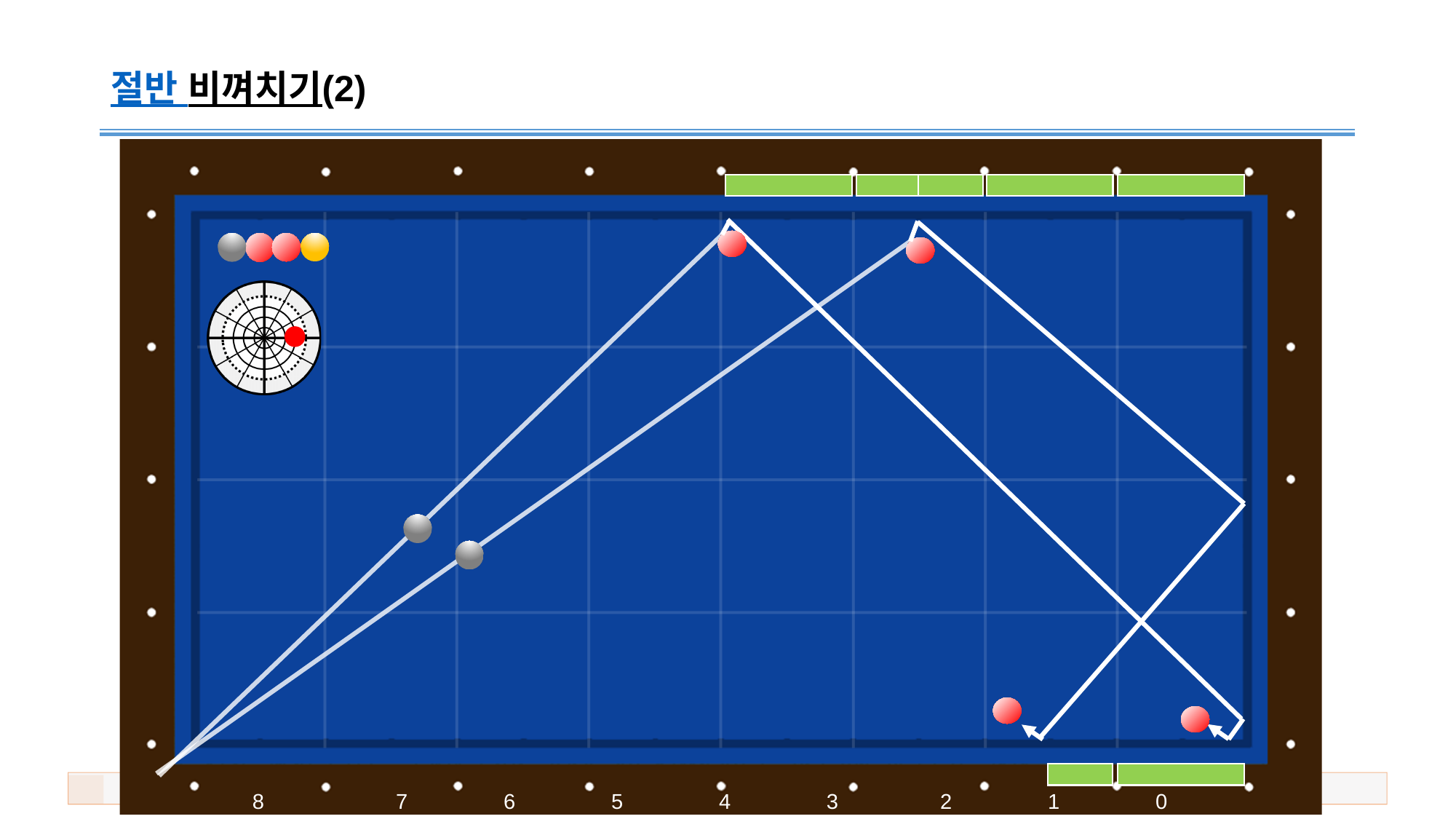

# 절반 비껴치기(2)

8                      7                6                5                4                3                 2                1                0